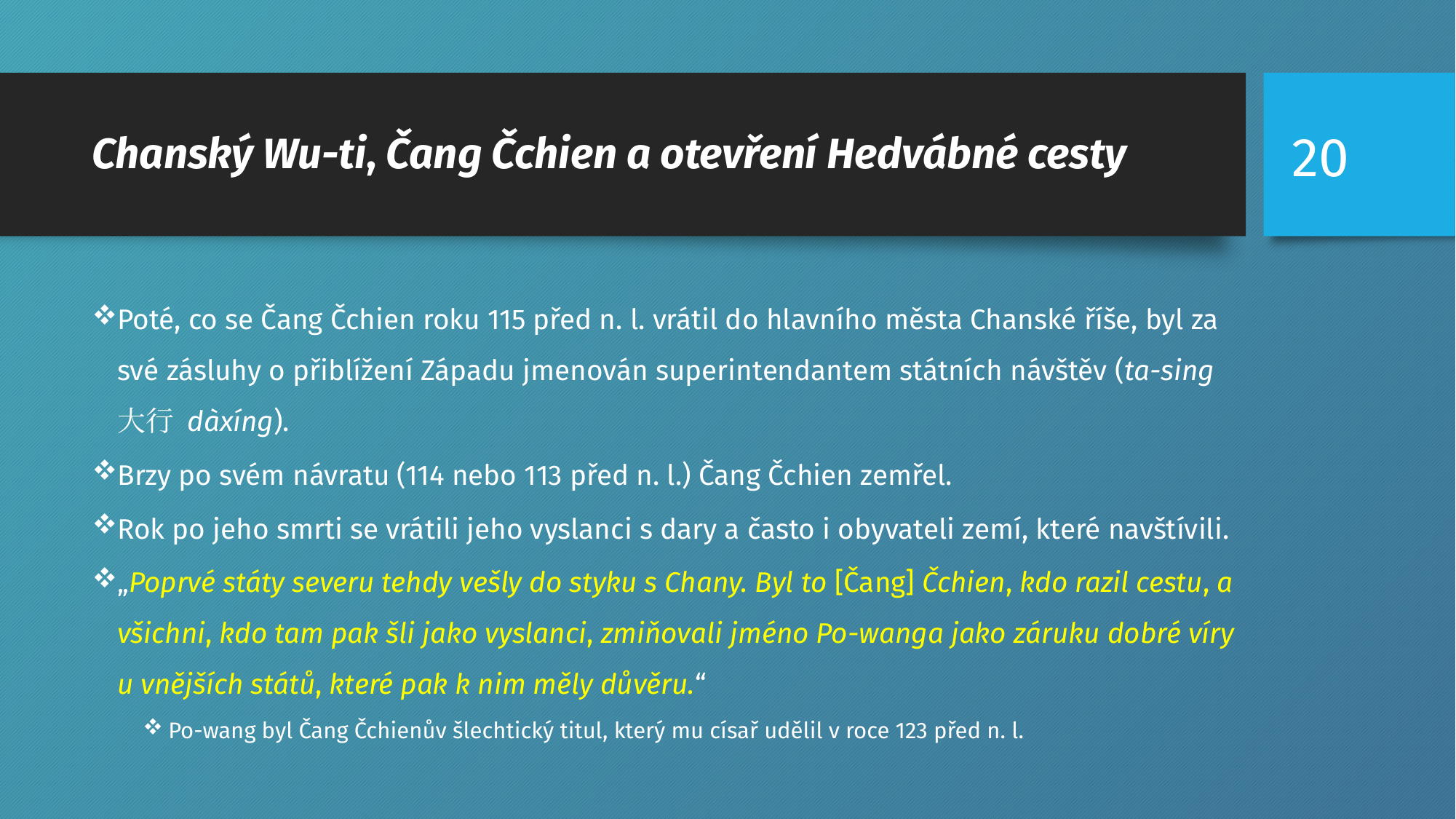

20
# Chanský Wu-ti, Čang Čchien a otevření Hedvábné cesty
Poté, co se Čang Čchien roku 115 před n. l. vrátil do hlavního města Chanské říše, byl za své zásluhy o přiblížení Západu jmenován superintendantem státních návštěv (ta-sing 大行 dàxíng).
Brzy po svém návratu (114 nebo 113 před n. l.) Čang Čchien zemřel.
Rok po jeho smrti se vrátili jeho vyslanci s dary a často i obyvateli zemí, které navštívili.
„Poprvé státy severu tehdy vešly do styku s Chany. Byl to [Čang] Čchien, kdo razil cestu, a všichni, kdo tam pak šli jako vyslanci, zmiňovali jméno Po-wanga jako záruku dobré víry u vnějších států, které pak k nim měly důvěru.“
Po-wang byl Čang Čchienův šlechtický titul, který mu císař udělil v roce 123 před n. l.